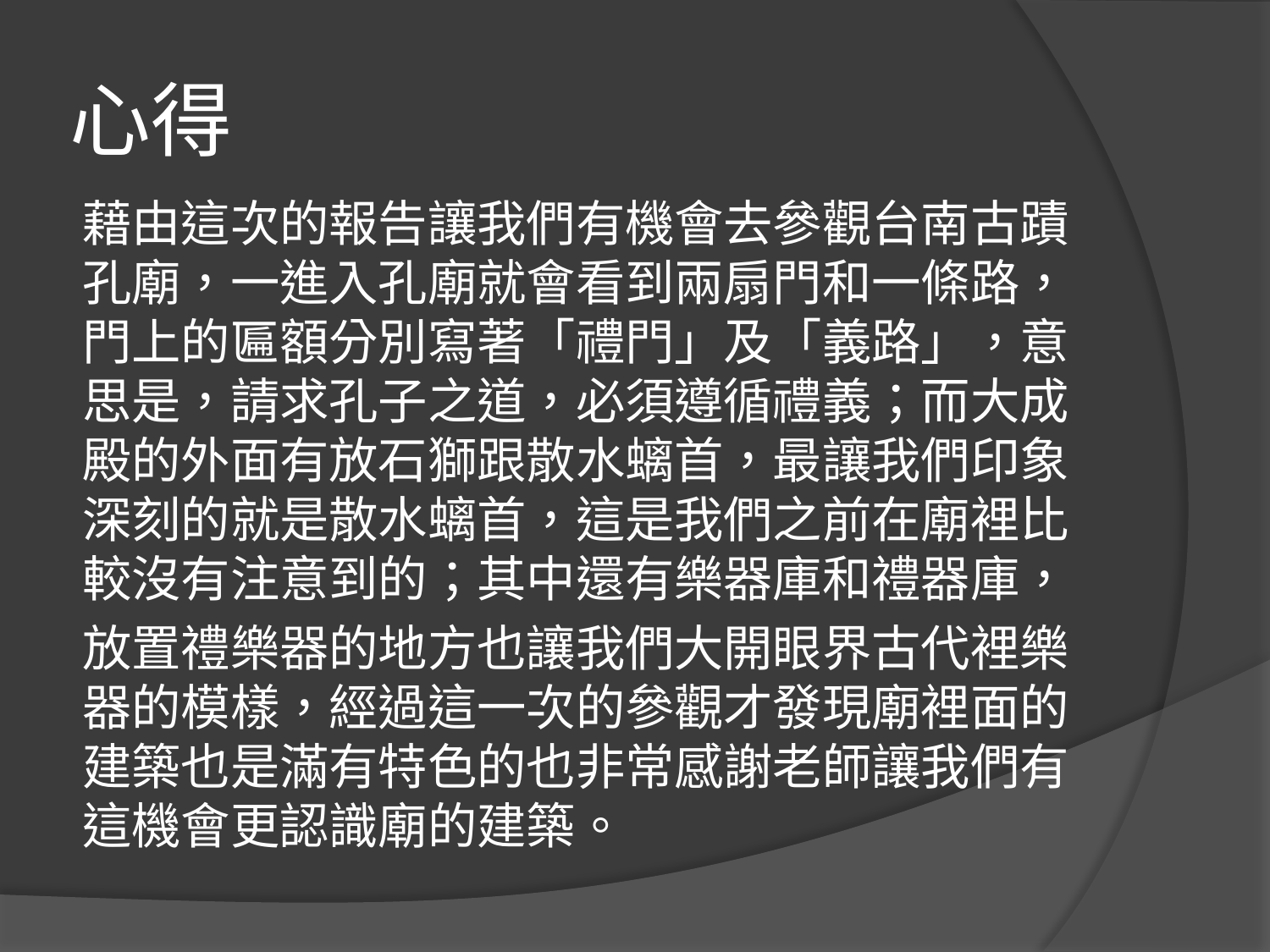

# 心得
藉由這次的報告讓我們有機會去參觀台南古蹟孔廟，一進入孔廟就會看到兩扇門和一條路，門上的匾額分別寫著「禮門」及「義路」，意思是，請求孔子之道，必須遵循禮義；而大成殿的外面有放石獅跟散水螭首，最讓我們印象深刻的就是散水螭首，這是我們之前在廟裡比較沒有注意到的；其中還有樂器庫和禮器庫，
放置禮樂器的地方也讓我們大開眼界古代裡樂器的模樣，經過這一次的參觀才發現廟裡面的建築也是滿有特色的也非常感謝老師讓我們有這機會更認識廟的建築。